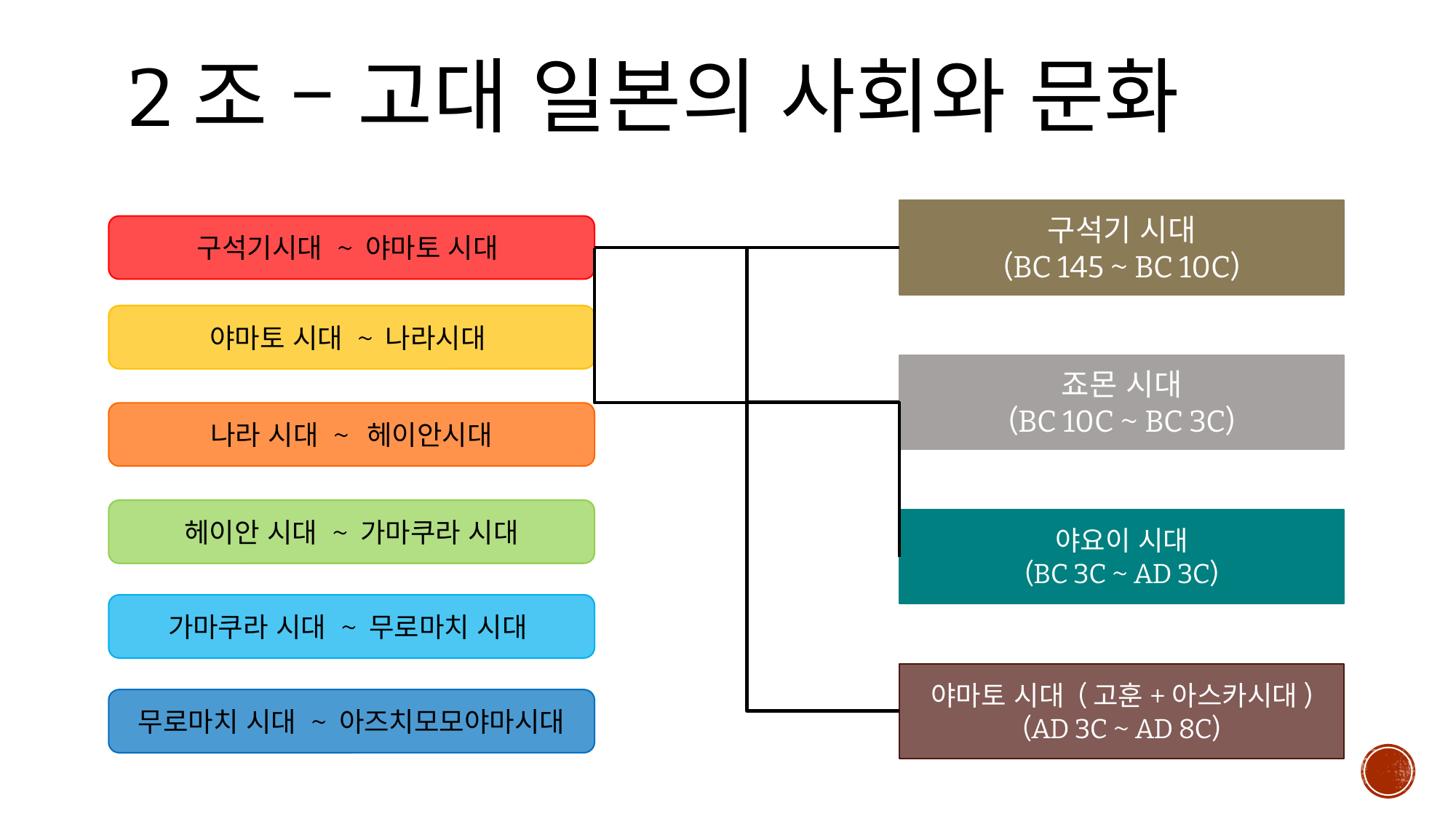

# 2조 – 고대 일본의 사회와 문화
구석기 시대
(BC 145 ~ BC 10C)
구석기시대 ~ 야마토 시대
야마토 시대 ~ 나라시대
죠몬 시대
(BC 10C ~ BC 3C)
나라 시대 ~  헤이안시대
헤이안 시대 ~ 가마쿠라 시대
야요이 시대
(BC 3C ~ AD 3C)
가마쿠라 시대 ~ 무로마치 시대
야마토 시대 (고훈+아스카시대)
(AD 3C ~ AD 8C)
무로마치 시대 ~ 아즈치모모야마시대